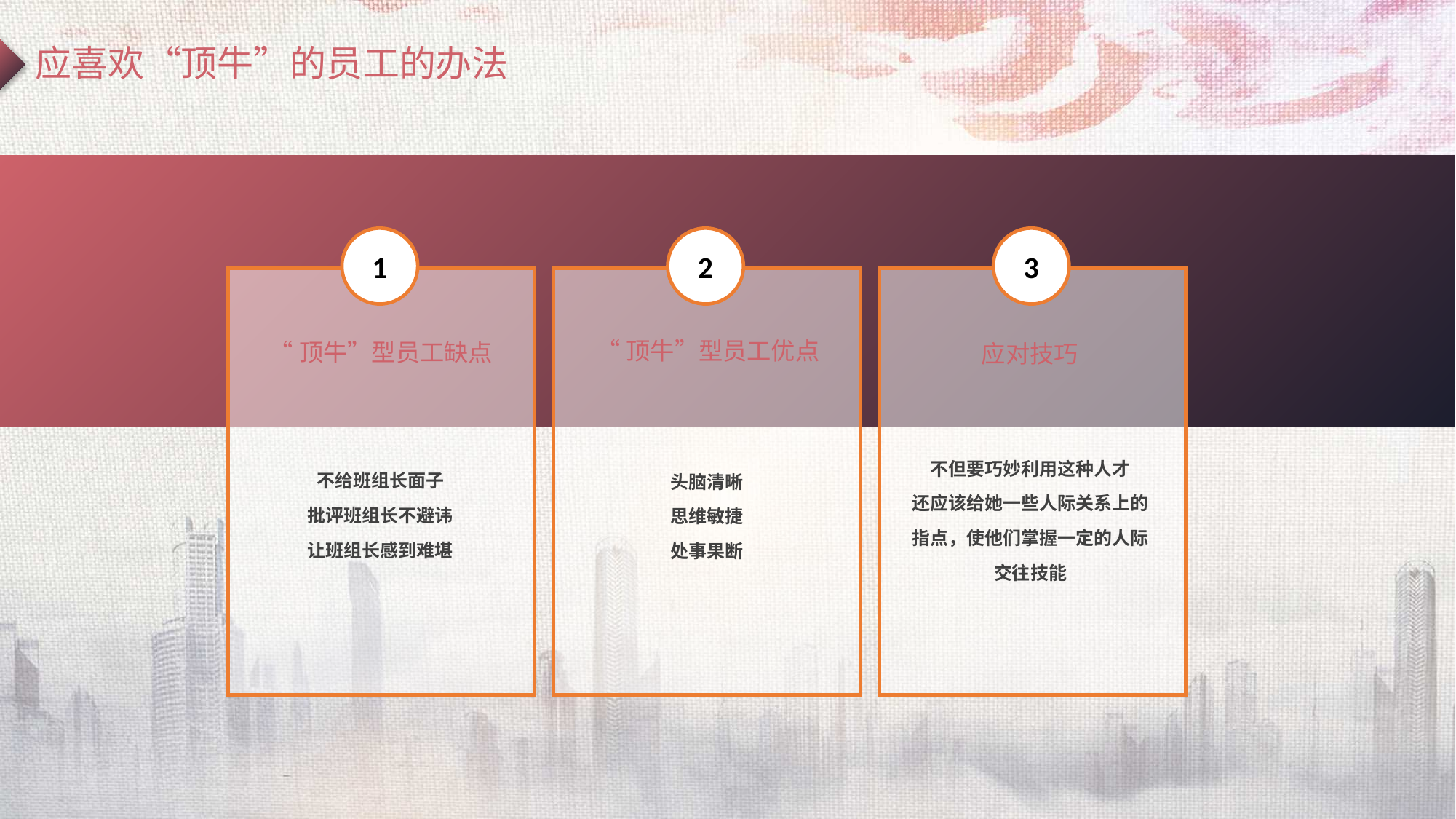

应喜欢“顶牛”的员工的办法

1
2
3

“顶牛”型员工优点
“顶牛”型员工缺点
应对技巧
不但要巧妙利用这种人才
还应该给她一些人际关系上的指点，使他们掌握一定的人际交往技能
不给班组长面子
批评班组长不避讳
让班组长感到难堪
头脑清晰
思维敏捷
处事果断